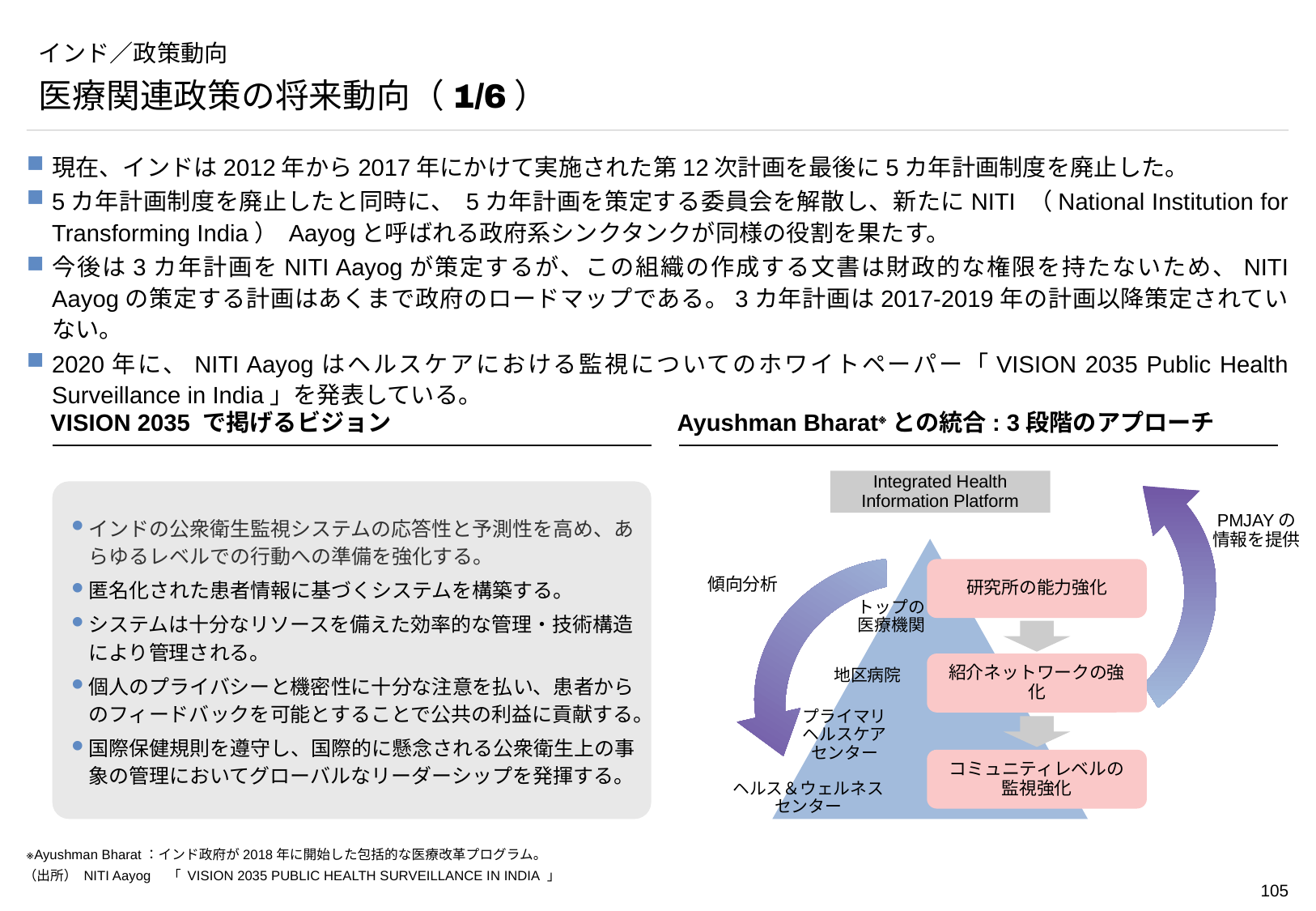

# インド／政策動向
医療関連政策の将来動向（1/6）
現在、インドは2012年から2017年にかけて実施された第12次計画を最後に5カ年計画制度を廃止した。
5カ年計画制度を廃止したと同時に、 5カ年計画を策定する委員会を解散し、新たにNITI （National Institution for Transforming India） Aayogと呼ばれる政府系シンクタンクが同様の役割を果たす。
今後は3カ年計画をNITI Aayogが策定するが、この組織の作成する文書は財政的な権限を持たないため、NITI Aayogの策定する計画はあくまで政府のロードマップである。3カ年計画は2017-2019年の計画以降策定されていない。
2020年に、NITI Aayogはヘルスケアにおける監視についてのホワイトペーパー「VISION 2035 Public Health Surveillance in India」を発表している。
インドの公衆衛生監視システムの応答性と予測性を高め、あらゆるレベルでの行動への準備を強化する。
匿名化された患者情報に基づくシステムを構築する。
システムは十分なリソースを備えた効率的な管理・技術構造により管理される。
個人のプライバシーと機密性に十分な注意を払い、患者からのフィードバックを可能とすることで公共の利益に貢献する。
国際保健規則を遵守し、国際的に懸念される公衆衛生上の事象の管理においてグローバルなリーダーシップを発揮する。
VISION 2035 で掲げるビジョン
Ayushman Bharat※との統合: 3段階のアプローチ
Integrated Health Information Platform
PMJAYの
情報を提供

研究所の能力強化
傾向分析

トップの
医療機関

紹介ネットワークの強化
地区病院

プライマリ
ヘルスケア
センター
コミュニティレベルの
監視強化
ヘルス＆ウェルネスセンター
※Ayushman Bharat：インド政府が2018年に開始した包括的な医療改革プログラム。
（出所） NITI Aayog　「 VISION 2035 PUBLIC HEALTH SURVEILLANCE IN INDIA 」